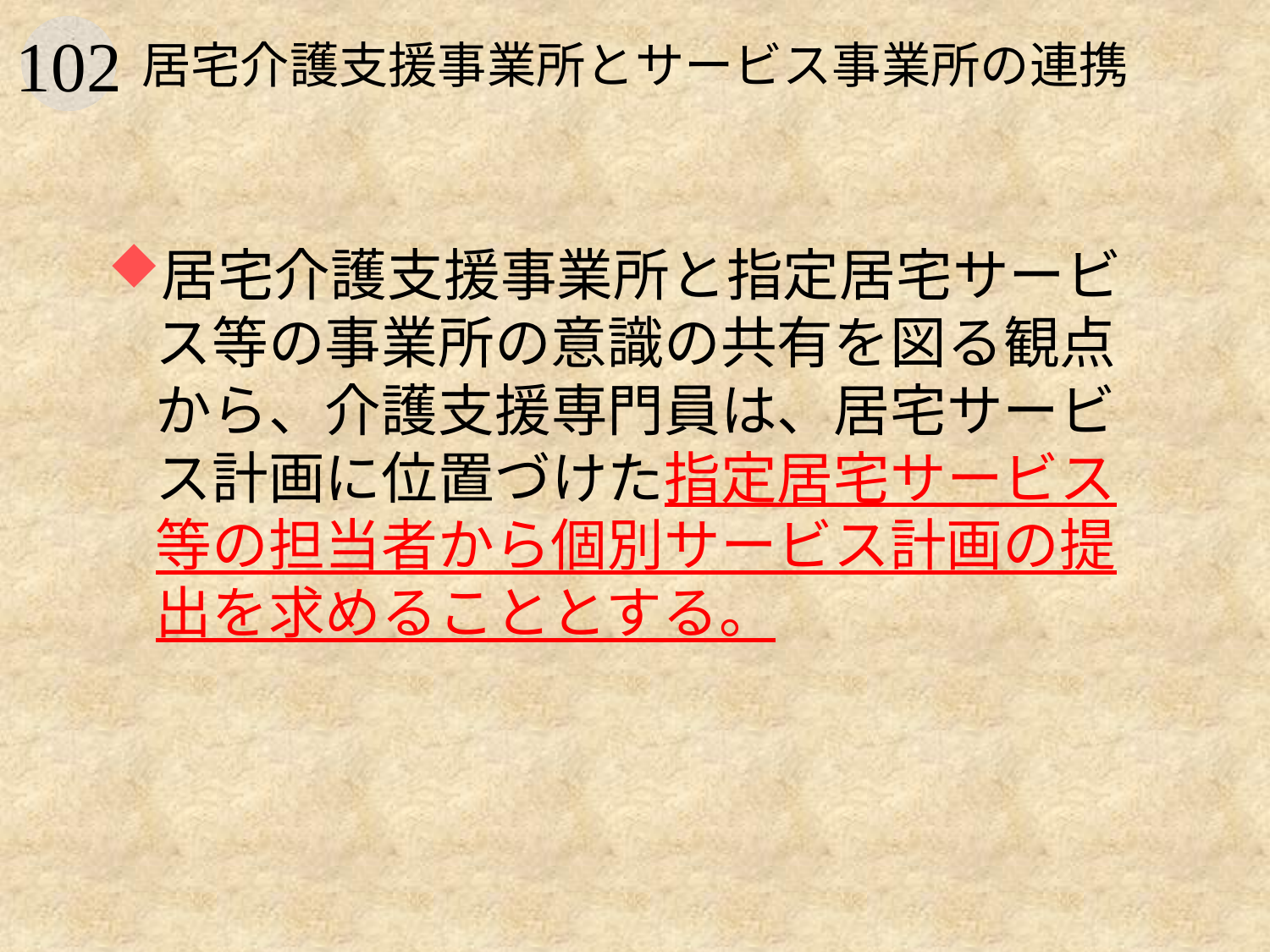

# 居宅介護支援事業所とサービス事業所の連携
居宅介護支援事業所と指定居宅サービス等の事業所の意識の共有を図る観点から、介護支援専門員は、居宅サービス計画に位置づけた指定居宅サービス等の担当者から個別サービス計画の提出を求めることとする。